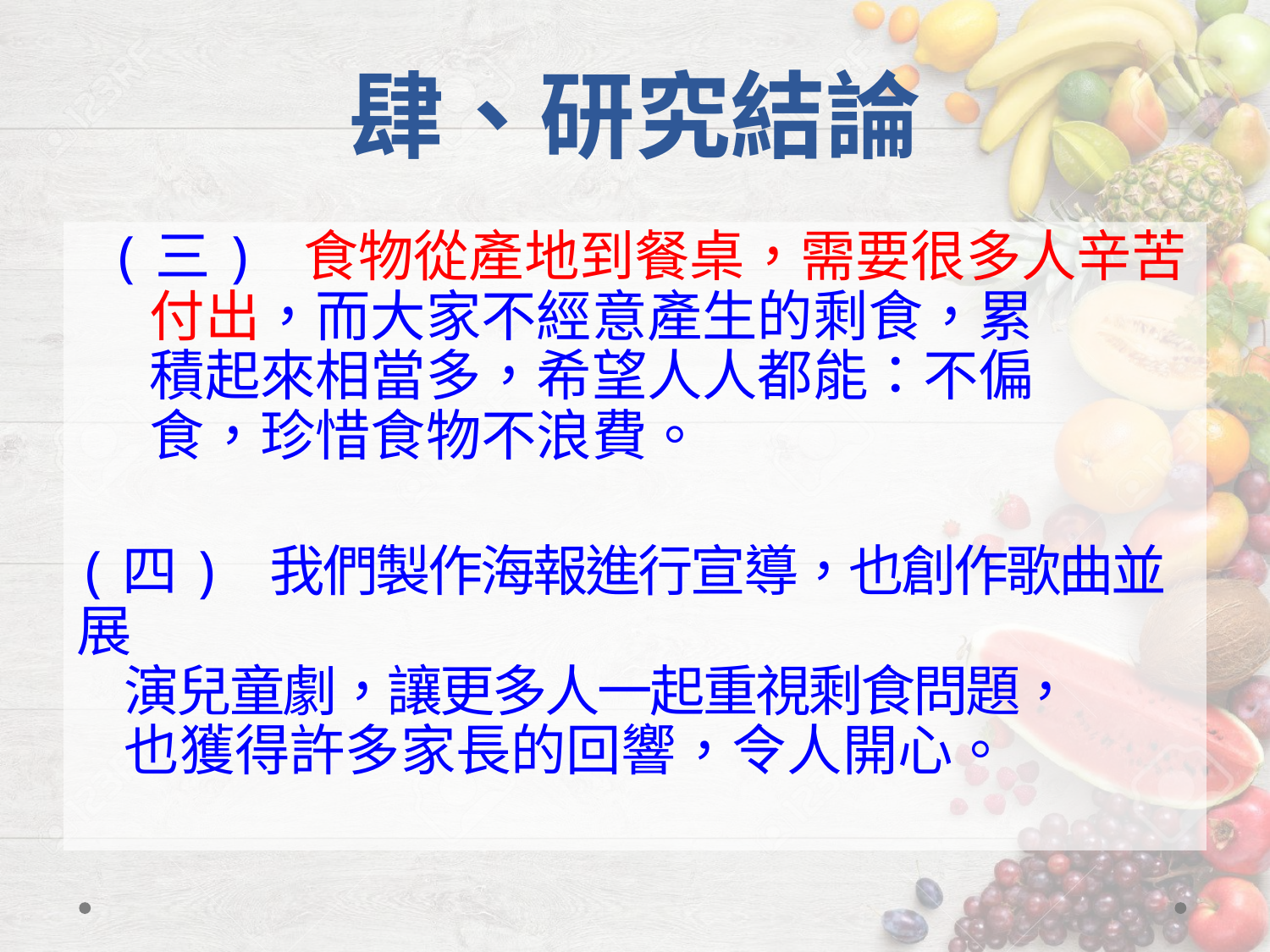

# 肆、研究結論
 (三) 食物從產地到餐桌，需要很多人辛苦
      付出，而大家不經意產生的剩食，累
      積起來相當多，希望人人都能：不偏
      食，珍惜食物不浪費。

(四) 我們製作海報進行宣導，也創作歌曲並展
     演兒童劇，讓更多人一起重視剩食問題，
     也獲得許多家長的回響，令人開心。